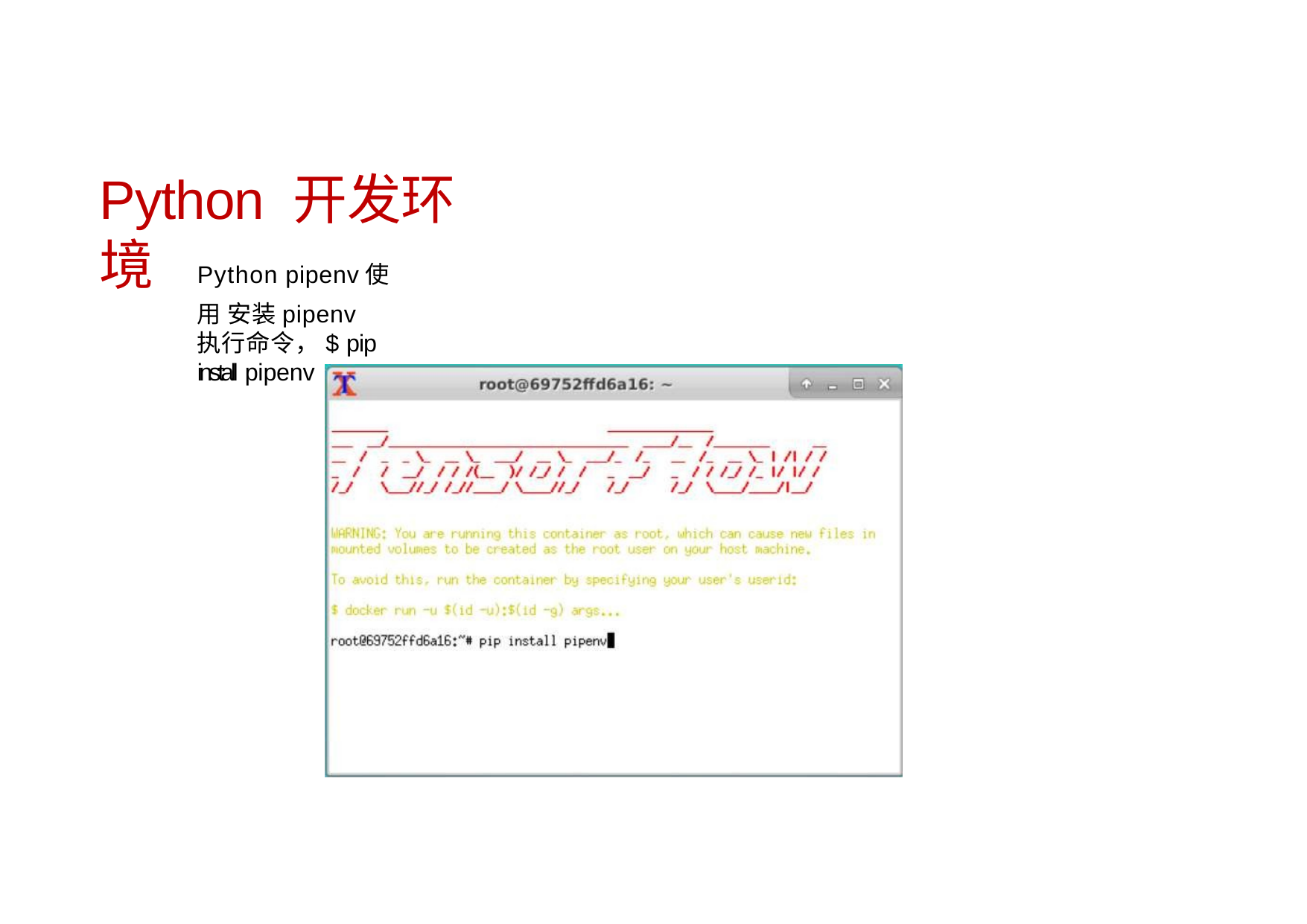

# Python 开发环境
Python pipenv使用 安装pipenv
执行命令，$ pip install pipenv